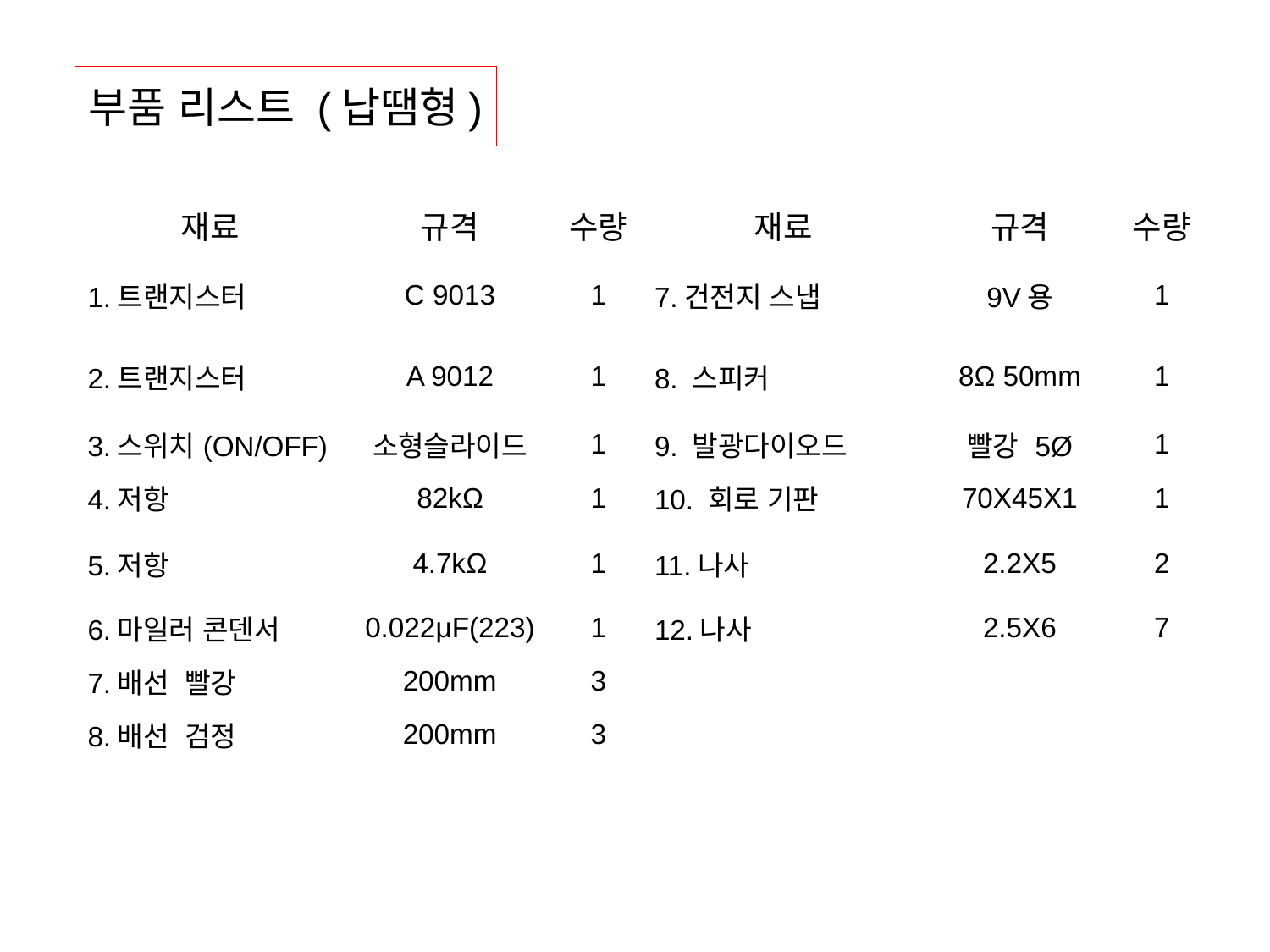

# 부품 리스트 (납땜형)
| 재료 | 규격 | 수량 | 재료 | 규격 | 수량 |
| --- | --- | --- | --- | --- | --- |
| 1.트랜지스터 | C 9013 | 1 | 7.건전지 스냅 | 9V용 | 1 |
| 2.트랜지스터 | A 9012 | 1 | 8. 스피커 | 8Ω 50mm | 1 |
| 3.스위치(ON/OFF) | 소형슬라이드 | 1 | 9. 발광다이오드 | 빨강 5Ø | 1 |
| 4.저항 | 82kΩ | 1 | 10. 회로 기판 | 70X45X1 | 1 |
| 5.저항 | 4.7kΩ | 1 | 11.나사 | 2.2X5 | 2 |
| 6.마일러 콘덴서 | 0.022μF(223) | 1 | 12.나사 | 2.5X6 | 7 |
| 7.배선 빨강 | 200mm | 3 |  |  |  |
| 8.배선 검정 | 200mm | 3 |  |  |  |